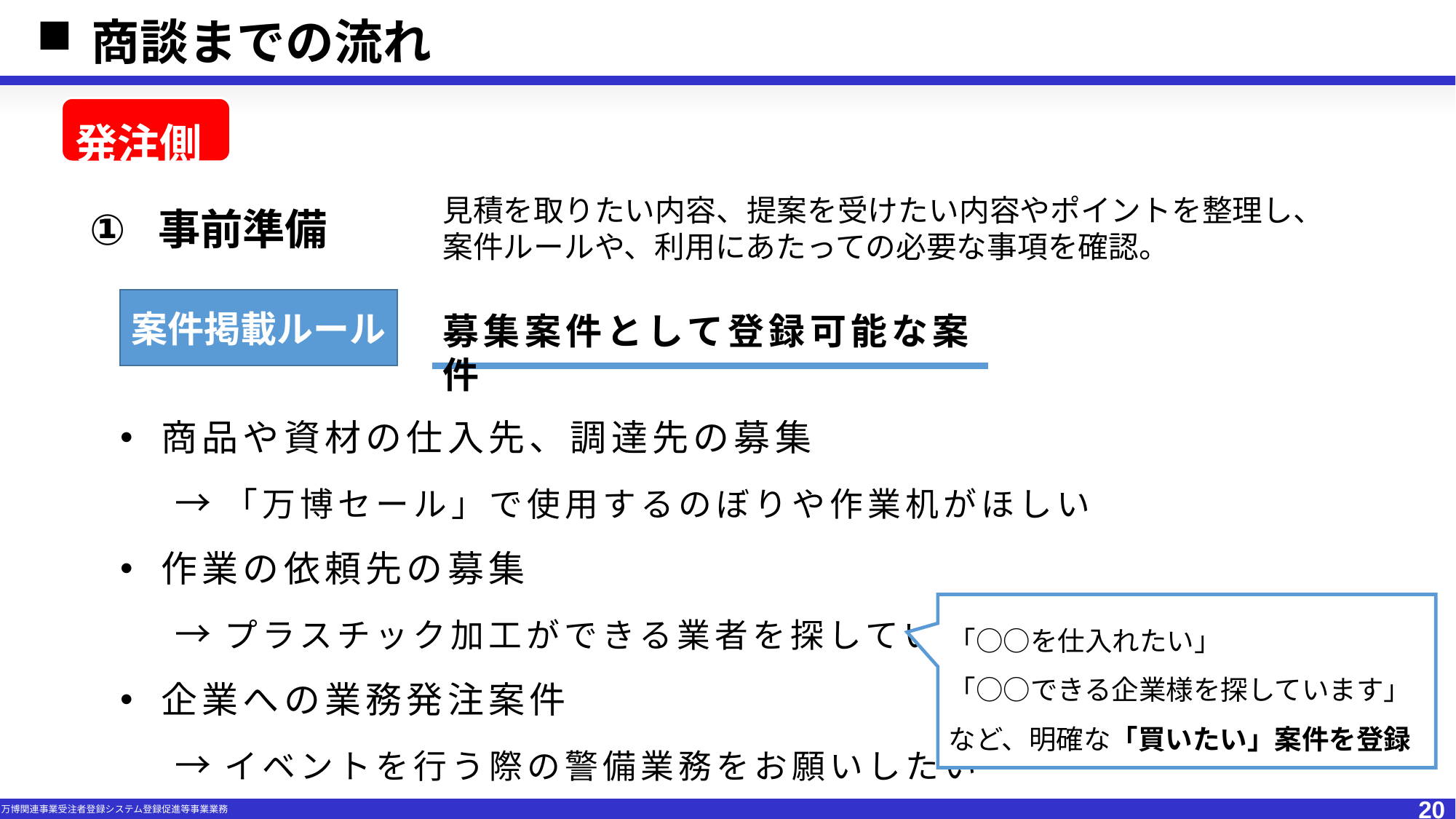

商談までの流れ
発注側
見積を取りたい内容、提案を受けたい内容やポイントを整理し、
案件ルールや、利用にあたっての必要な事項を確認。
事前準備

案件掲載ルール
募集案件として登録可能な案件
商品や資材の仕入先、調達先の募集
→「万博セール」で使用するのぼりや作業机がほしい
作業の依頼先の募集
→プラスチック加工ができる業者を探しています
企業への業務発注案件
→イベントを行う際の警備業務をお願いしたい
「○○を仕入れたい」
「○○できる企業様を探しています」
など、明確な「買いたい」案件を登録
20